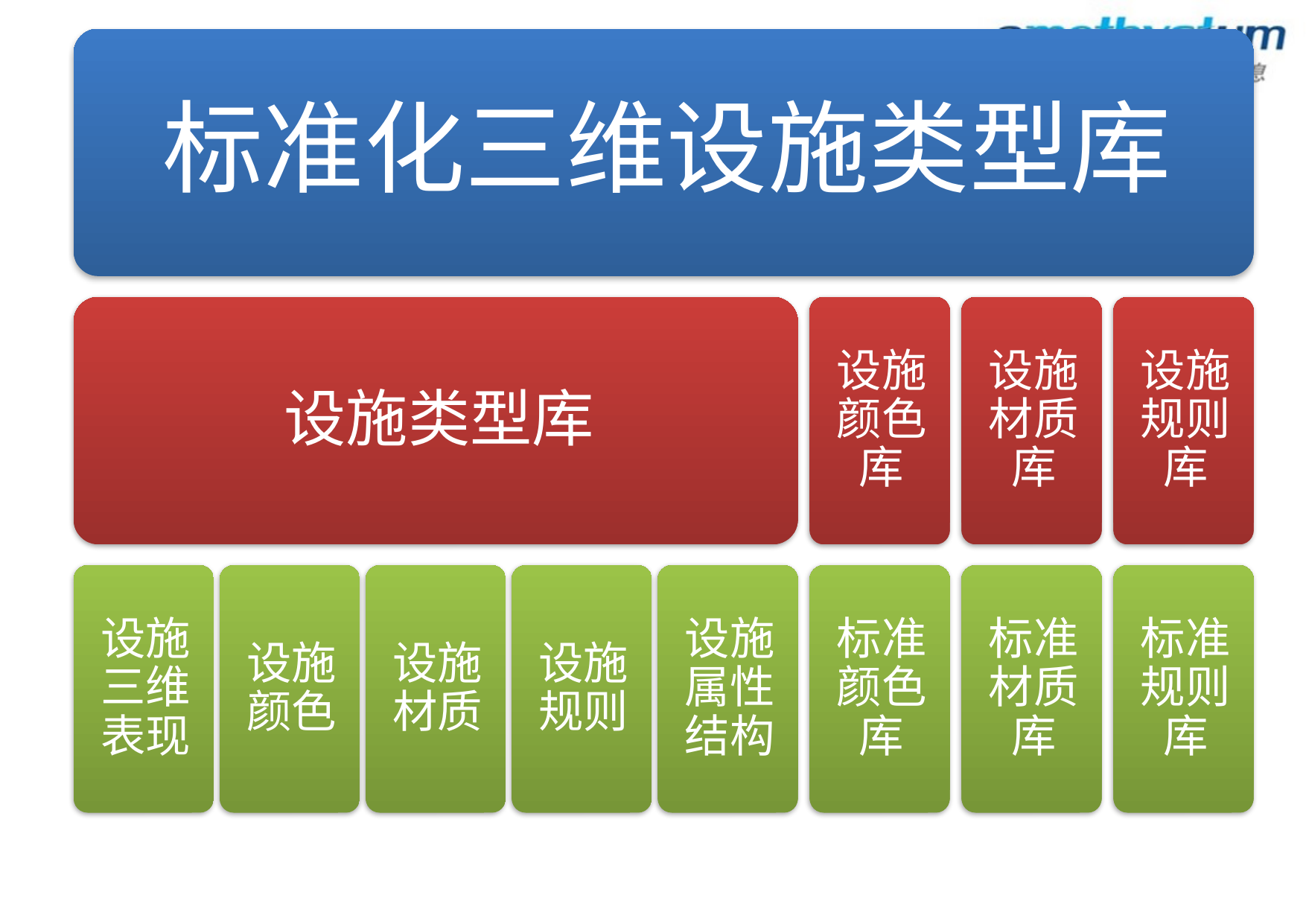

标准化三维设施类型库
设施类型库
设施三维表现
设施颜色
设施材质
设施规则
设施属性结构
设施颜色库
标准颜色库
设施材质库
标准材质库
设施规则库
标准规则库